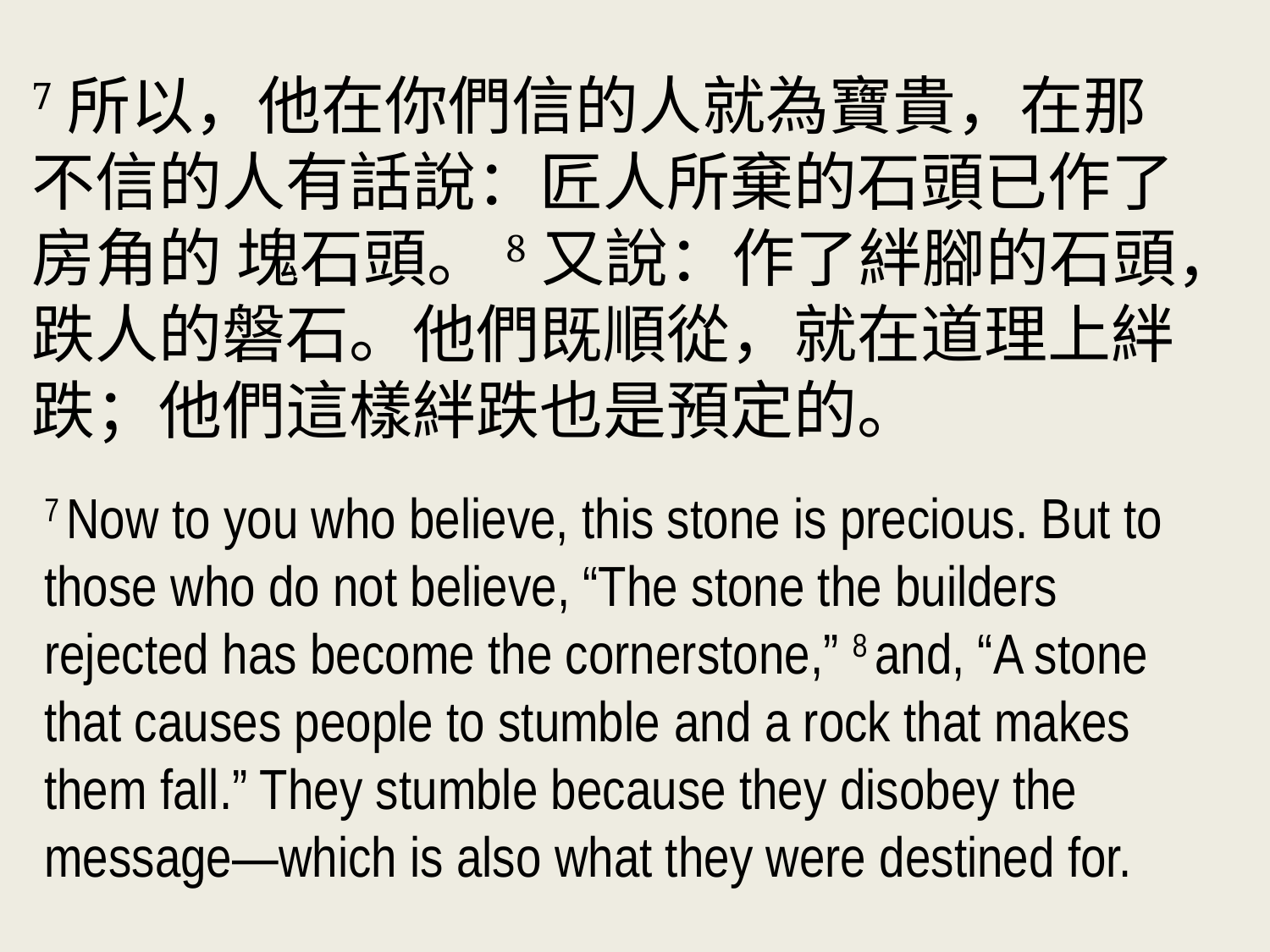

7所以，他在你們信的人就為寶貴，在那不信的人有話說：匠人所棄的石頭已作了房角的 塊石頭。8又說：作了絆腳的石頭，跌人的磐石。他們既順從，就在道理上絆跌；他們這樣絆跌也是預定的。
7 Now to you who believe, this stone is precious. But to those who do not believe, “The stone the builders rejected has become the cornerstone,” 8 and, “A stone that causes people to stumble and a rock that makes them fall.” They stumble because they disobey the message—which is also what they were destined for.